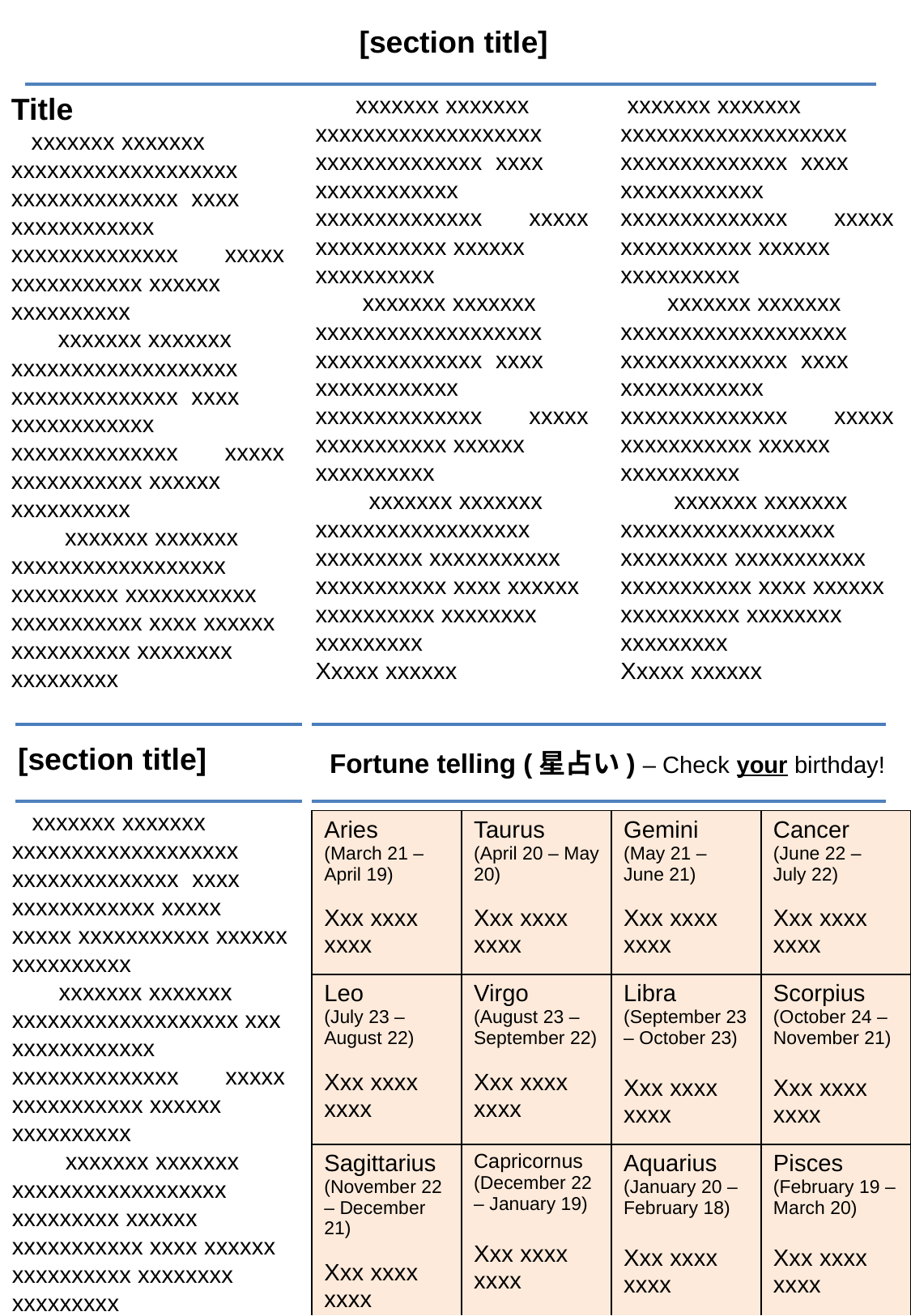

[section title]
      xxxxxxx xxxxxxx xxxxxxxxxxxxxxxxxxx xxxxxxxxxxxxxx  xxxx xxxxxxxxxxxx xxxxxxxxxxxxxx       xxxxx xxxxxxxxxxx xxxxxx xxxxxxxxxx
       xxxxxxx xxxxxxx xxxxxxxxxxxxxxxxxxx xxxxxxxxxxxxxx  xxxx xxxxxxxxxxxx xxxxxxxxxxxxxx       xxxxx xxxxxxxxxxx xxxxxx xxxxxxxxxx
        xxxxxxx xxxxxxx xxxxxxxxxxxxxxxxxx xxxxxxxxx xxxxxxxxxxx xxxxxxxxxxx xxxx xxxxxx xxxxxxxxxx xxxxxxxx xxxxxxxxx
Xxxxx xxxxxx
 xxxxxxx xxxxxxx xxxxxxxxxxxxxxxxxxx xxxxxxxxxxxxxx  xxxx xxxxxxxxxxxx xxxxxxxxxxxxxx       xxxxx xxxxxxxxxxx xxxxxx xxxxxxxxxx
       xxxxxxx xxxxxxx xxxxxxxxxxxxxxxxxxx xxxxxxxxxxxxxx  xxxx xxxxxxxxxxxx xxxxxxxxxxxxxx       xxxxx xxxxxxxxxxx xxxxxx xxxxxxxxxx
        xxxxxxx xxxxxxx xxxxxxxxxxxxxxxxxx xxxxxxxxx xxxxxxxxxxx xxxxxxxxxxx xxxx xxxxxx xxxxxxxxxx xxxxxxxx xxxxxxxxx
Xxxxx xxxxxx
Title
   xxxxxxx xxxxxxx xxxxxxxxxxxxxxxxxxx xxxxxxxxxxxxxx  xxxx xxxxxxxxxxxx xxxxxxxxxxxxxx       xxxxx xxxxxxxxxxx xxxxxx xxxxxxxxxx
       xxxxxxx xxxxxxx xxxxxxxxxxxxxxxxxxx xxxxxxxxxxxxxx  xxxx xxxxxxxxxxxx xxxxxxxxxxxxxx       xxxxx xxxxxxxxxxx xxxxxx xxxxxxxxxx
        xxxxxxx xxxxxxx xxxxxxxxxxxxxxxxxx xxxxxxxxx xxxxxxxxxxx xxxxxxxxxxx xxxx xxxxxx xxxxxxxxxx xxxxxxxx xxxxxxxxx
[section title]
Fortune telling (星占い) – Check your birthday!
   xxxxxxx xxxxxxx xxxxxxxxxxxxxxxxxxx xxxxxxxxxxxxxx  xxxx xxxxxxxxxxxx xxxxx       xxxxx xxxxxxxxxxx xxxxxx xxxxxxxxxx
       xxxxxxx xxxxxxx xxxxxxxxxxxxxxxxxxx xxx xxxxxxxxxxxx xxxxxxxxxxxxxx       xxxxx xxxxxxxxxxx xxxxxx xxxxxxxxxx
        xxxxxxx xxxxxxx xxxxxxxxxxxxxxxxxx xxxxxxxxx xxxxxx xxxxxxxxxxx xxxx xxxxxx xxxxxxxxxx xxxxxxxx xxxxxxxxx
| Aries (March 21 – April 19) Xxx xxxx xxxx | Taurus (April 20 – May 20) Xxx xxxx xxxx | Gemini (May 21 – June 21) Xxx xxxx xxxx | Cancer (June 22 – July 22) Xxx xxxx xxxx |
| --- | --- | --- | --- |
| Leo (July 23 – August 22) Xxx xxxx xxxx | Virgo (August 23 – September 22) Xxx xxxx xxxx | Libra (September 23 – October 23) Xxx xxxx xxxx | Scorpius (October 24 – November 21) Xxx xxxx xxxx |
| Sagittarius (November 22 – December 21) Xxx xxxx xxxx | Capricornus (December 22 – January 19) Xxx xxxx xxxx | Aquarius (January 20 – February 18) Xxx xxxx xxxx | Pisces (February 19 – March 20) Xxx xxxx xxxx |